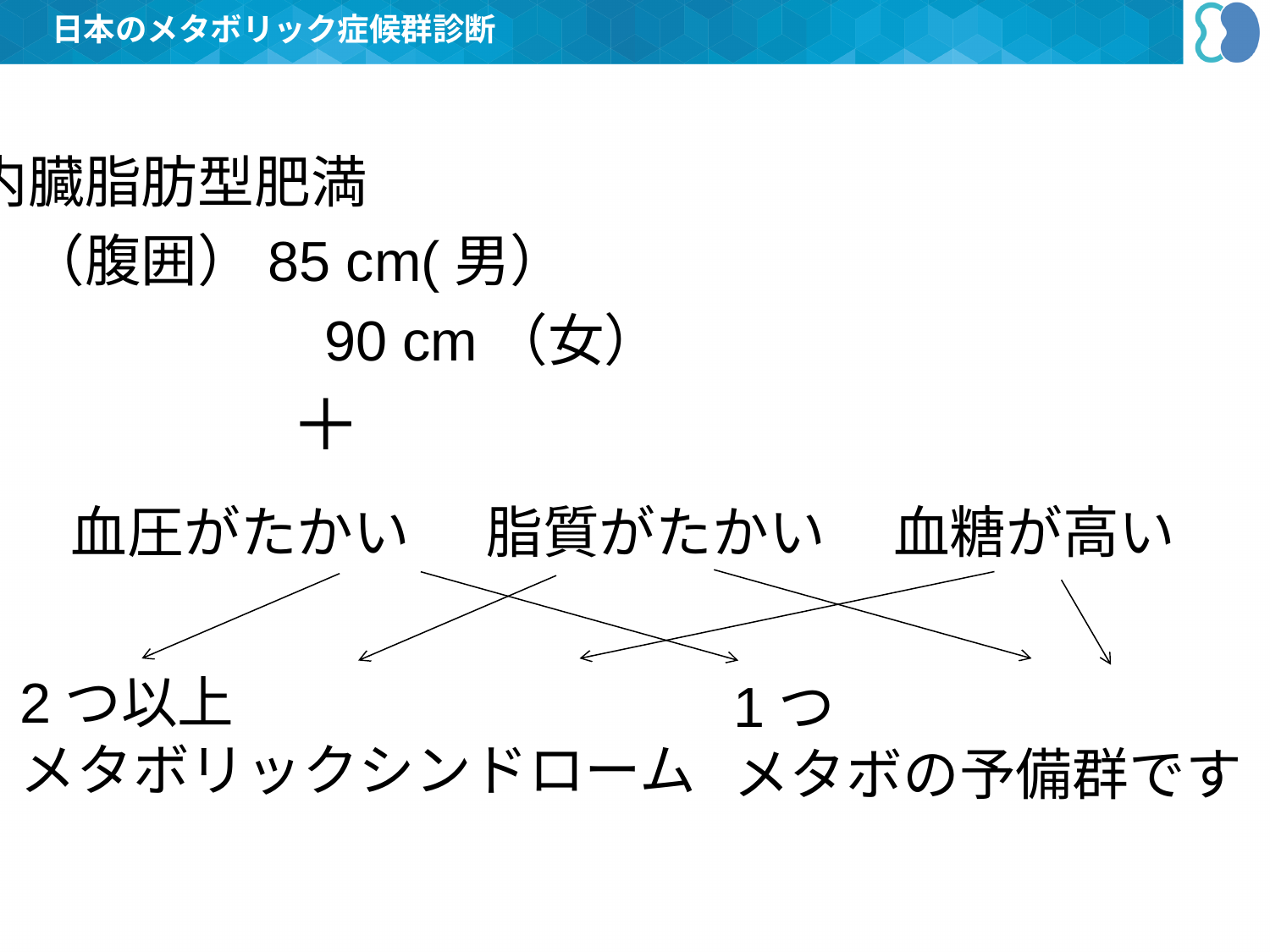

日本のメタボリック症候群診断
内臓脂肪型肥満
　（腹囲）85 cm(男）
　　　　　　90 cm（女）

＋
血圧がたかい
脂質がたかい
血糖が高い
2つ以上
メタボリックシンドローム
1つ
メタボの予備群です